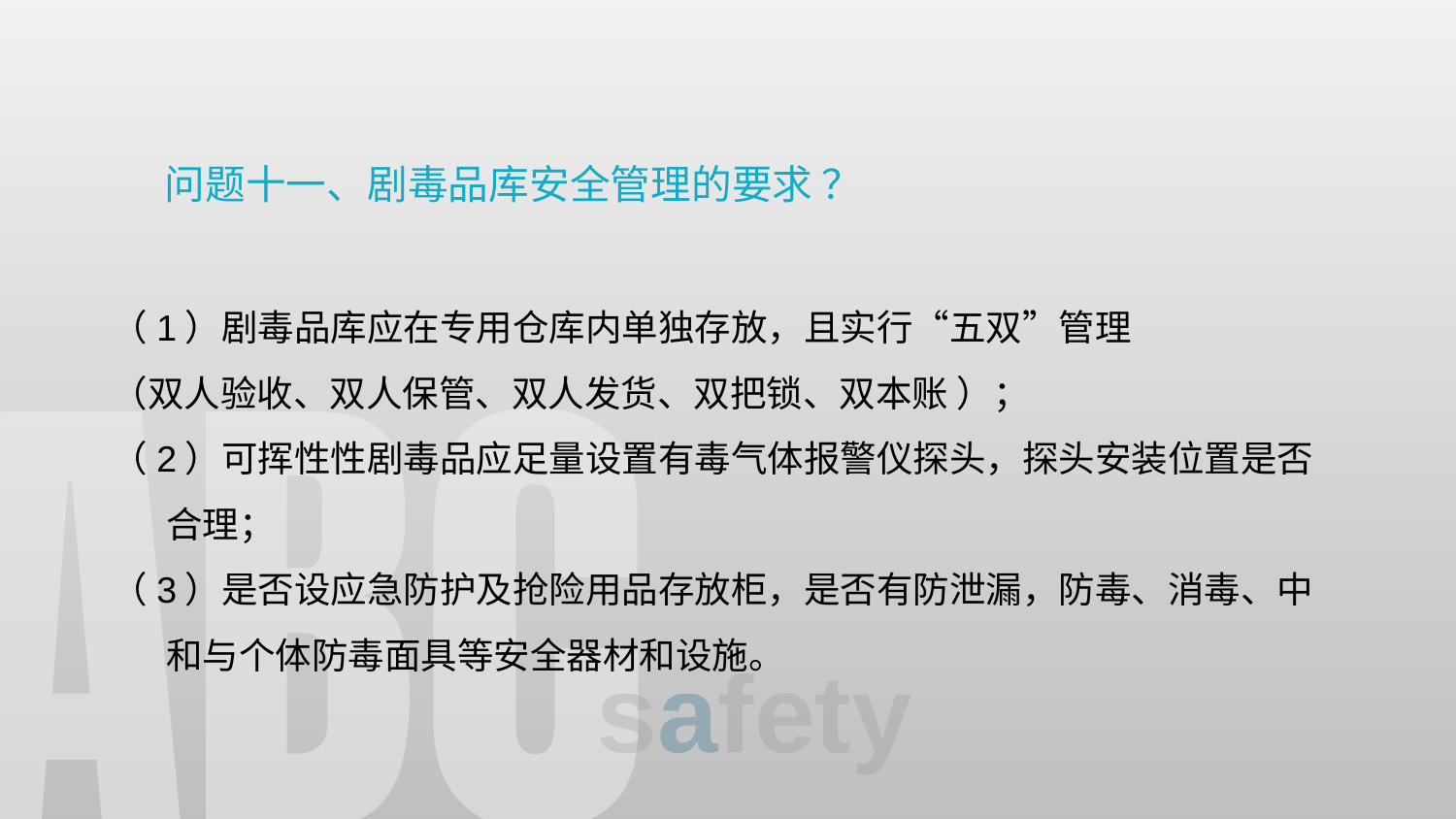

问题十一、剧毒品库安全管理的要求 ？
（1）剧毒品库应在专用仓库内单独存放，且实行“五双”管理
（双人验收、双人保管、双人发货、双把锁、双本账 ）；
（2）可挥性性剧毒品应足量设置有毒气体报警仪探头，探头安装位置是否合理；
（3）是否设应急防护及抢险用品存放柜，是否有防泄漏，防毒、消毒、中和与个体防毒面具等安全器材和设施。